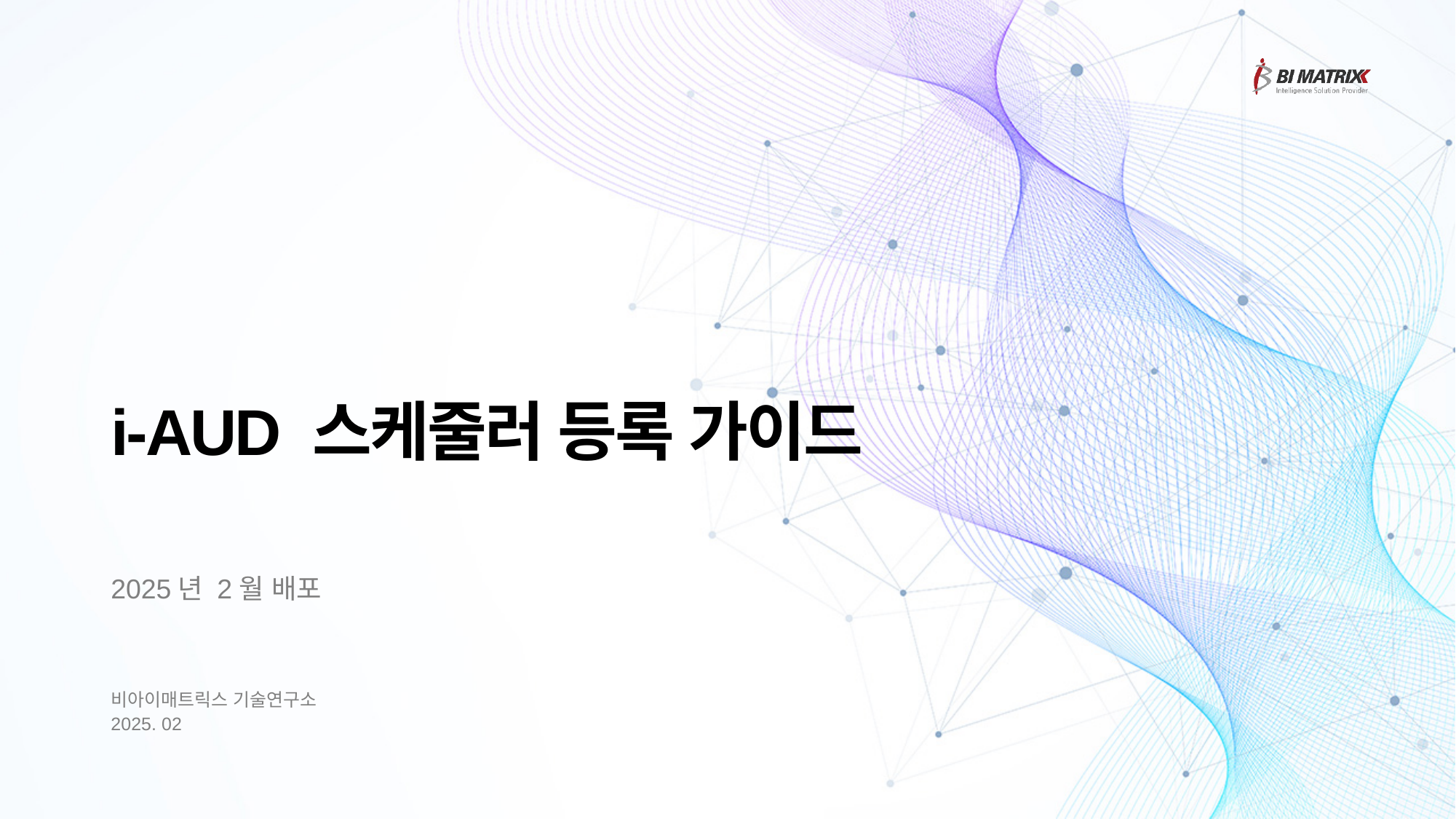

# i-AUD 스케줄러 등록 가이드
2025년 2월 배포
비아이매트릭스 기술연구소
2025. 02